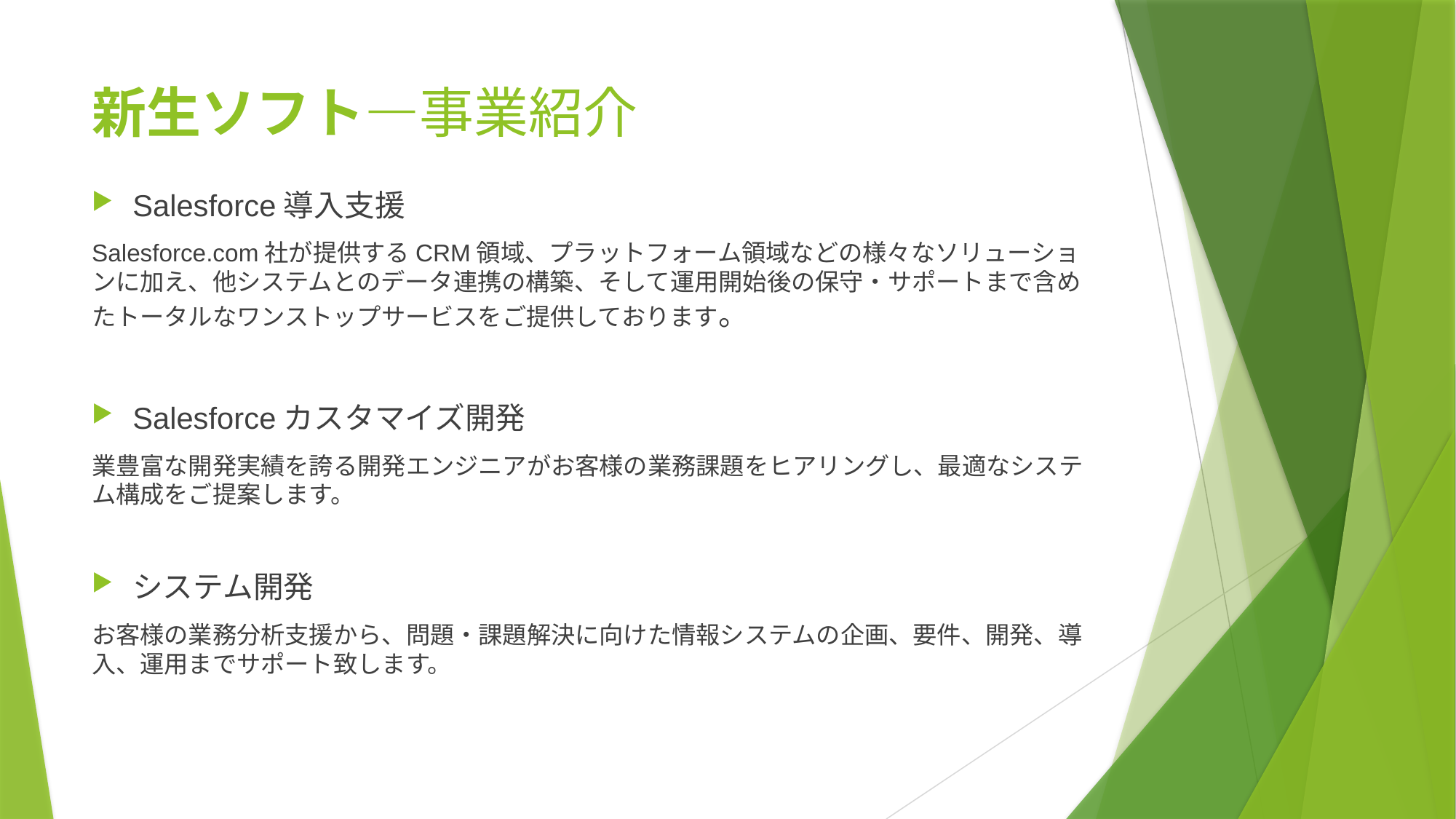

# 新生ソフト—事業紹介
Salesforce導入支援
Salesforce.com社が提供するCRM領域、プラットフォーム領域などの様々なソリューションに加え、他システムとのデータ連携の構築、そして運用開始後の保守・サポートまで含めたトータルなワンストップサービスをご提供しております。

Salesforceカスタマイズ開発
業豊富な開発実績を誇る開発エンジニアがお客様の業務課題をヒアリングし、最適なシステム構成をご提案します。

システム開発
お客様の業務分析支援から、問題・課題解決に向けた情報システムの企画、要件、開発、導入、運用までサポート致します。